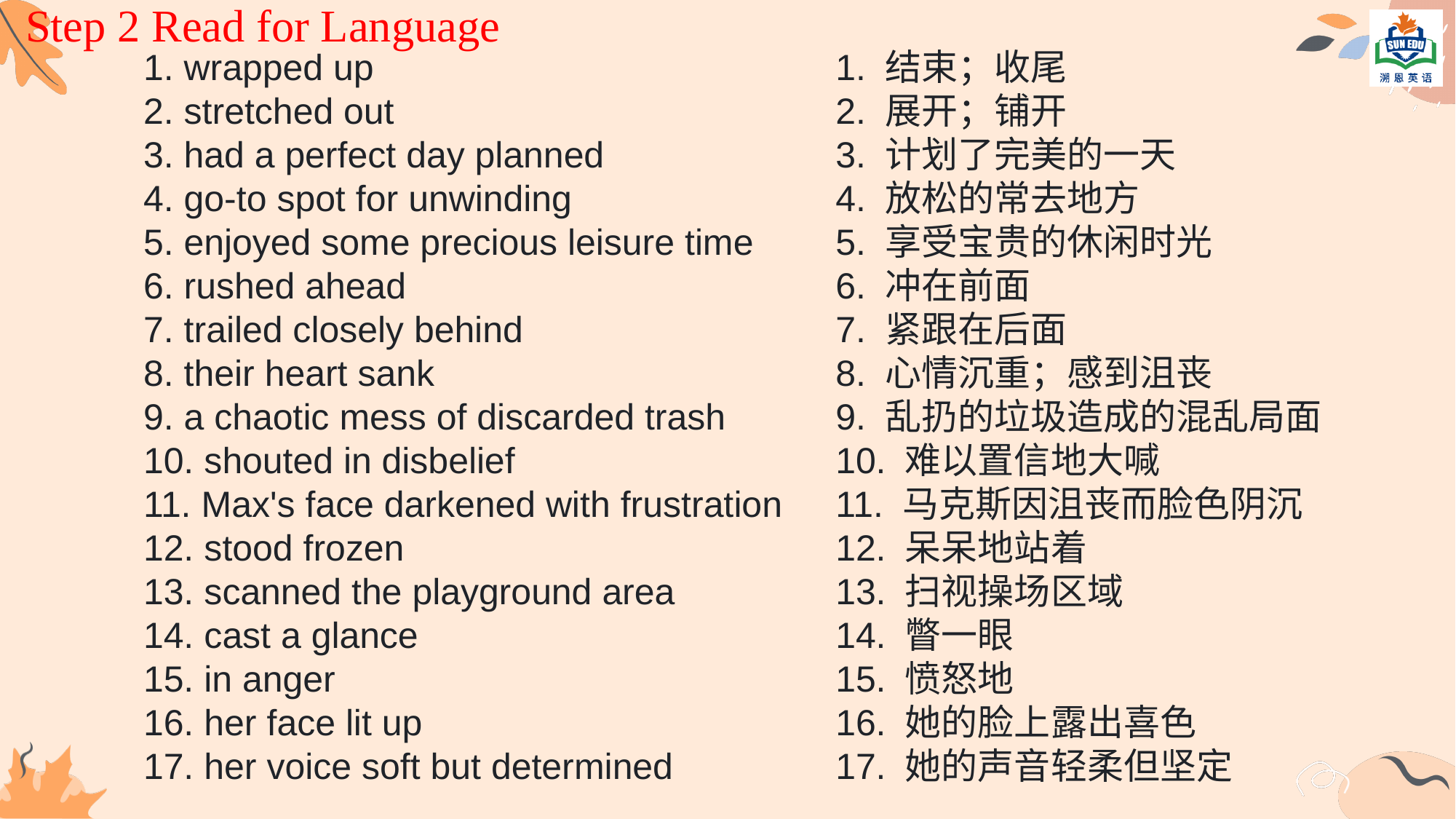

Step 2 Read for Language
1. wrapped up
2. stretched out
3. had a perfect day planned
4. go-to spot for unwinding
5. enjoyed some precious leisure time
6. rushed ahead
7. trailed closely behind
8. their heart sank
9. a chaotic mess of discarded trash
10. shouted in disbelief
11. Max's face darkened with frustration
12. stood frozen
13. scanned the playground area
14. cast a glance
15. in anger
16. her face lit up
17. her voice soft but determined
1. 结束；收尾
2. 展开；铺开
3. 计划了完美的一天
4. 放松的常去地方
5. 享受宝贵的休闲时光
6. 冲在前面
7. 紧跟在后面
8. 心情沉重；感到沮丧
9. 乱扔的垃圾造成的混乱局面
10. 难以置信地大喊
11. 马克斯因沮丧而脸色阴沉
12. 呆呆地站着
13. 扫视操场区域
14. 瞥一眼
15. 愤怒地
16. 她的脸上露出喜色
17. 她的声音轻柔但坚定